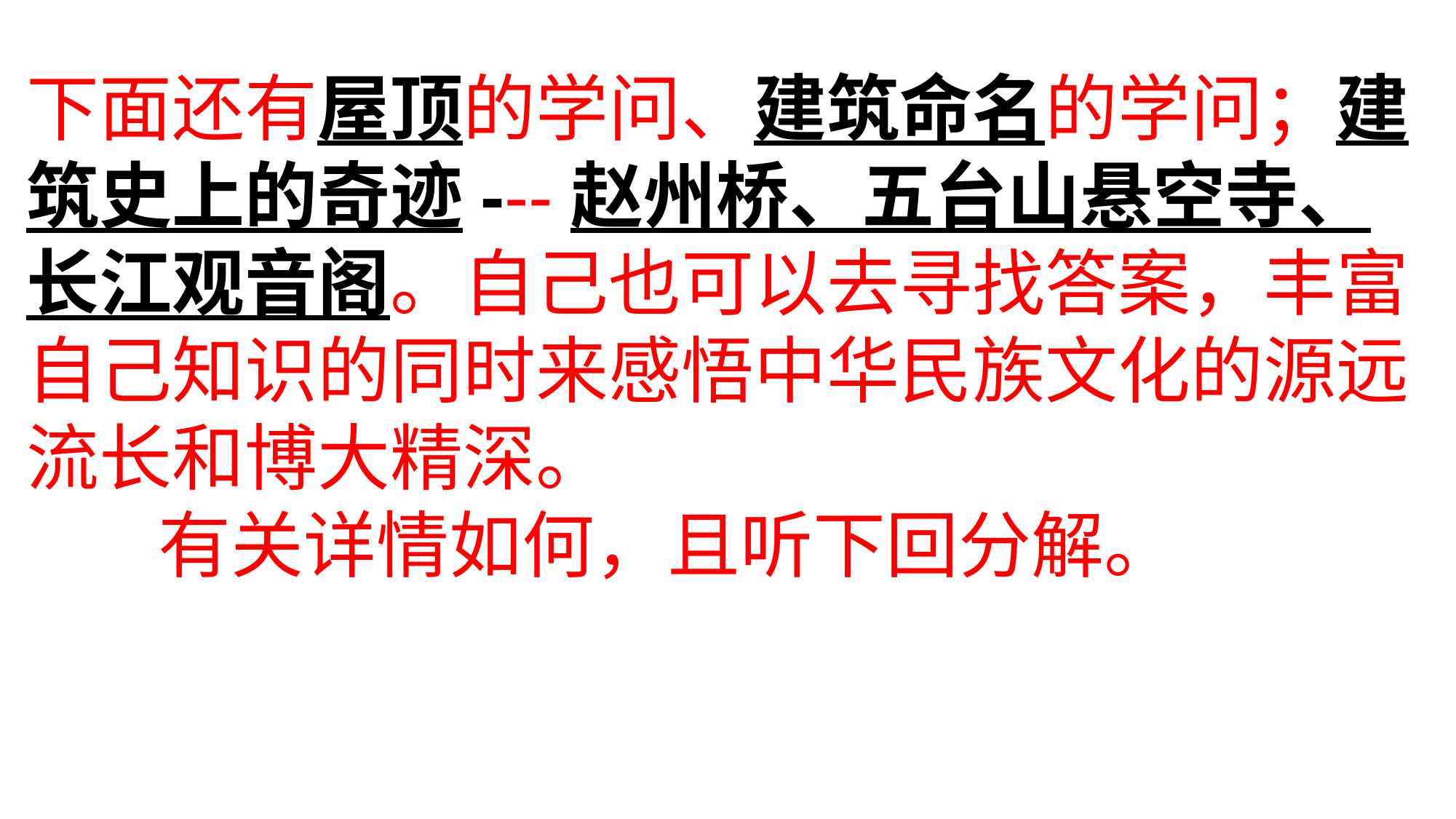

下面还有屋顶的学问、建筑命名的学问；建筑史上的奇迹---赵州桥、五台山悬空寺、长江观音阁。自己也可以去寻找答案，丰富自己知识的同时来感悟中华民族文化的源远流长和博大精深。       有关详情如何，且听下回分解。